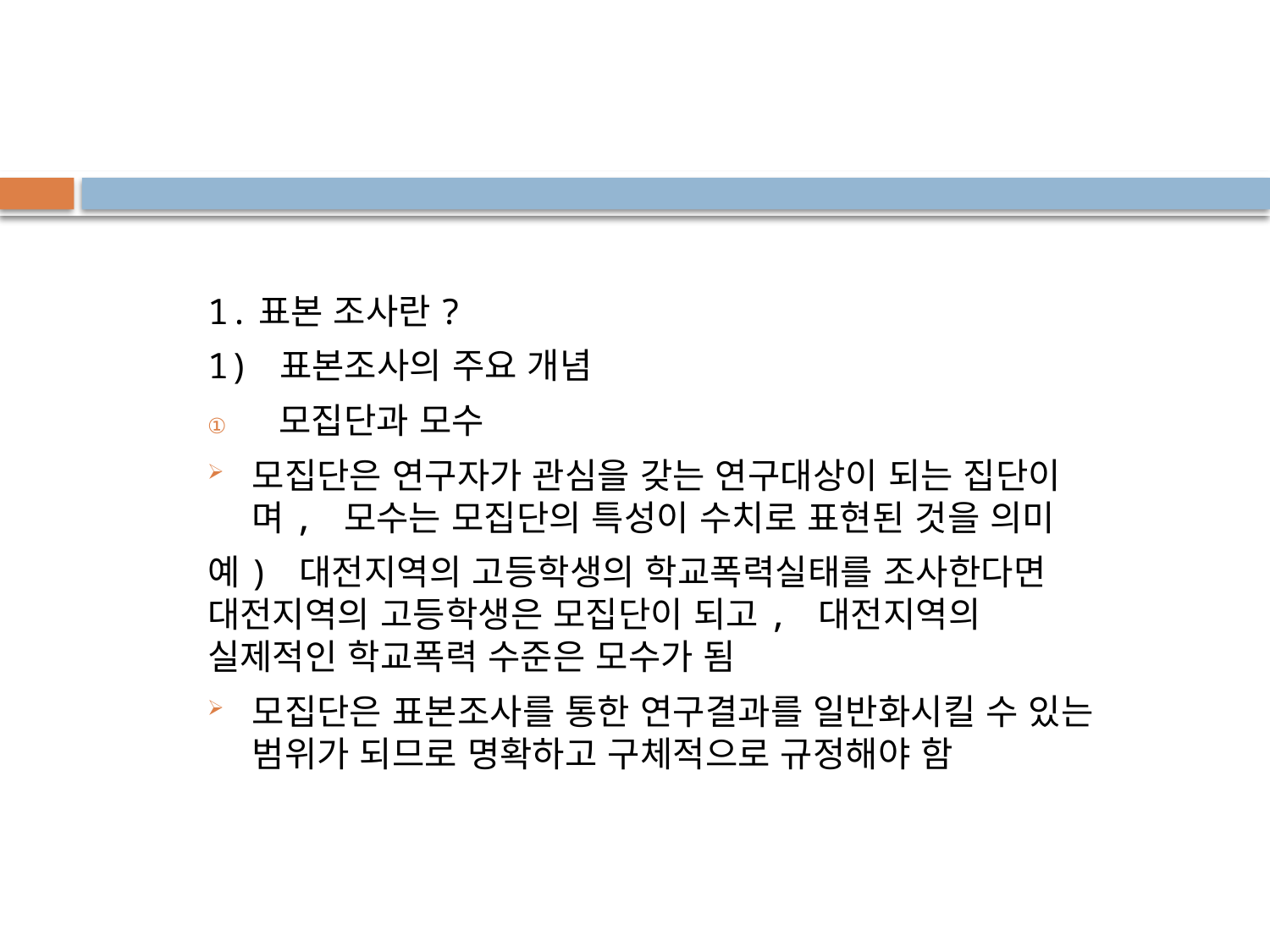

1.표본 조사란?
1) 표본조사의 주요 개념
모집단과 모수
모집단은 연구자가 관심을 갖는 연구대상이 되는 집단이며, 모수는 모집단의 특성이 수치로 표현된 것을 의미
예) 대전지역의 고등학생의 학교폭력실태를 조사한다면 대전지역의 고등학생은 모집단이 되고, 대전지역의 실제적인 학교폭력 수준은 모수가 됨
모집단은 표본조사를 통한 연구결과를 일반화시킬 수 있는 범위가 되므로 명확하고 구체적으로 규정해야 함